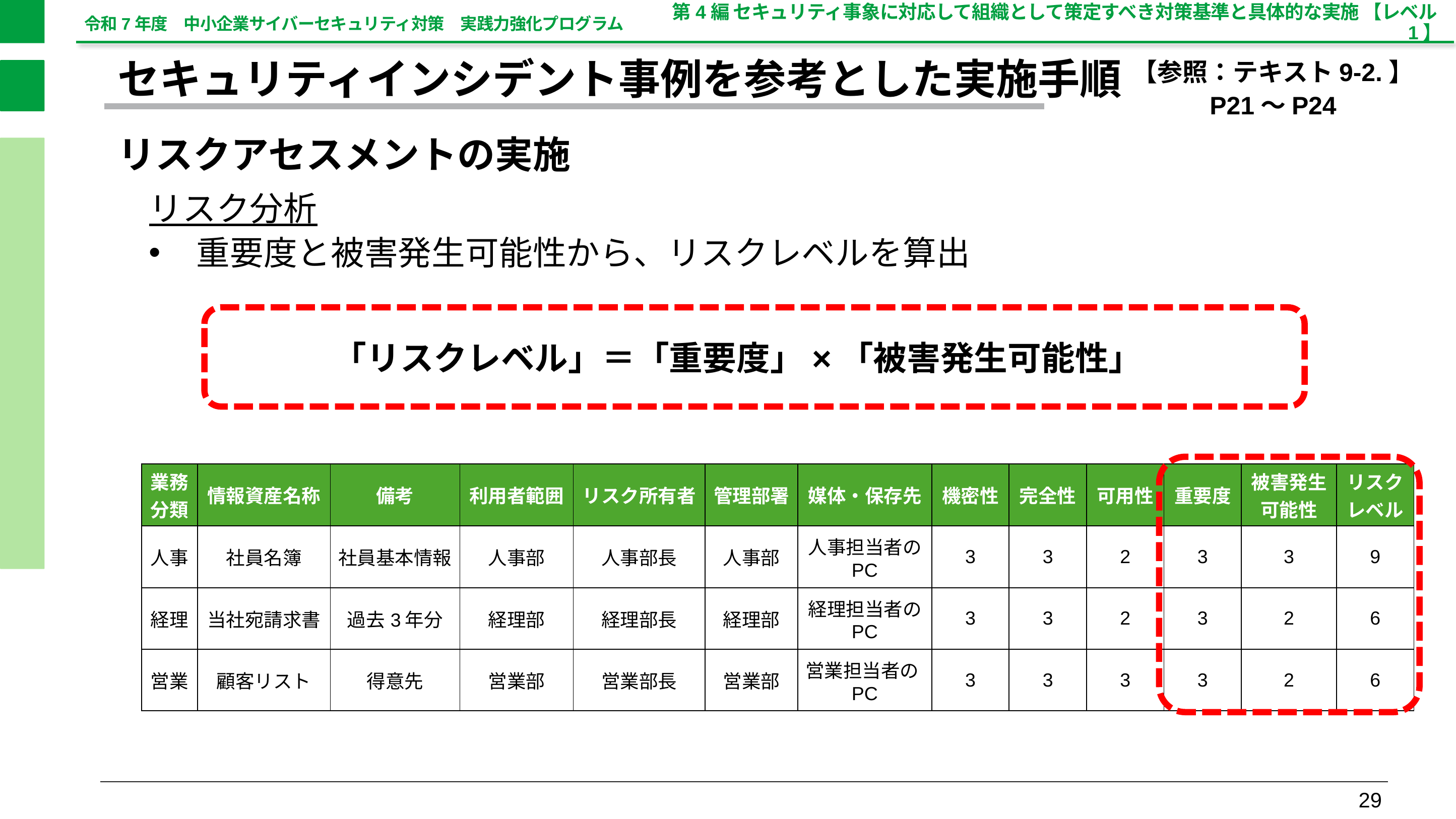

第4編 セキュリティ事象に対応して組織として策定すべき対策基準と具体的な実施 【レベル1】
【参照：テキスト9-2.】
P21～P24
セキュリティインシデント事例を参考とした実施手順
リスクアセスメントの実施
リスク分析
重要度と被害発生可能性から、リスクレベルを算出
「リスクレベル」＝「重要度」×「被害発生可能性」

| 業務 分類 | 情報資産名称 | 備考 | 利用者範囲 | リスク所有者 | 管理部署 | 媒体・保存先 | 機密性 | 完全性 | 可用性 | 重要度 | 被害発生可能性 | リスク レベル |
| --- | --- | --- | --- | --- | --- | --- | --- | --- | --- | --- | --- | --- |
| 人事 | 社員名簿 | 社員基本情報 | 人事部 | 人事部長 | 人事部 | 人事担当者の PC | 3 | 3 | 2 | 3 | 3 | 9 |
| 経理 | 当社宛請求書 | 過去3年分 | 経理部 | 経理部長 | 経理部 | 経理担当者の PC | 3 | 3 | 2 | 3 | 2 | 6 |
| 営業 | 顧客リスト | 得意先 | 営業部 | 営業部長 | 営業部 | 営業担当者のPC | 3 | 3 | 3 | 3 | 2 | 6 |